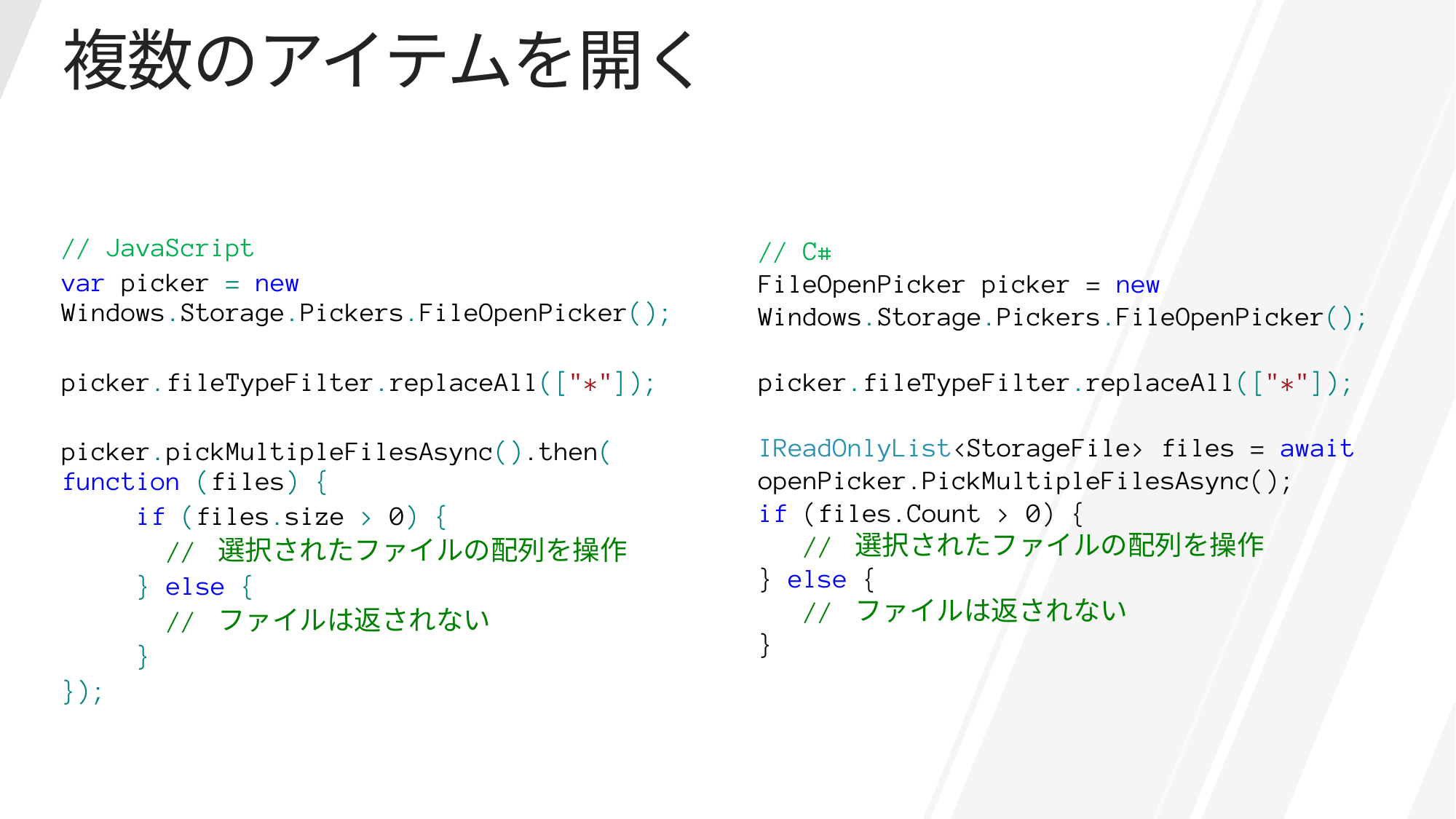

# 複数のアイテムを開く
// JavaScript
var picker = new Windows.Storage.Pickers.FileOpenPicker();

picker.fileTypeFilter.replaceAll(["*"]);

picker.pickMultipleFilesAsync().then(
function (files) {
     if (files.size > 0) {
       // 選択されたファイルの配列を操作
     } else {
       // ファイルは返されない
     }
});
// C#
FileOpenPicker picker = new Windows.Storage.Pickers.FileOpenPicker();

picker.fileTypeFilter.replaceAll(["*"]);

IReadOnlyList<StorageFile> files = await openPicker.PickMultipleFilesAsync();
if (files.Count > 0) {
   // 選択されたファイルの配列を操作
} else {
   // ファイルは返されない
}